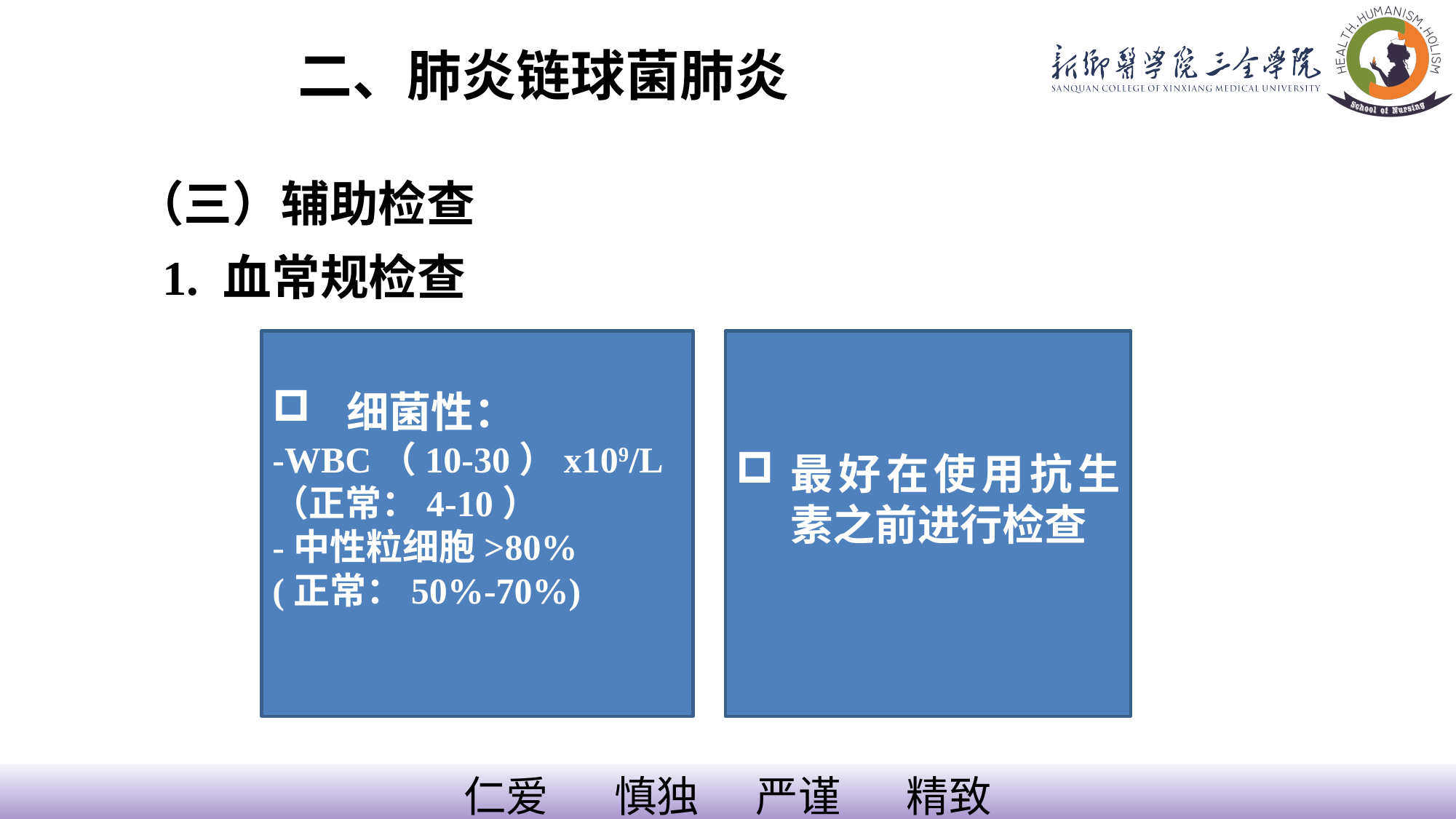

# 二、肺炎链球菌肺炎
  （三）辅助检查
     1. 血常规检查
 细菌性：
-WBC（10-30）x109/L
（正常：4-10）
-中性粒细胞>80%
(正常：50%-70%)

最好在使用抗生素之前进行检查